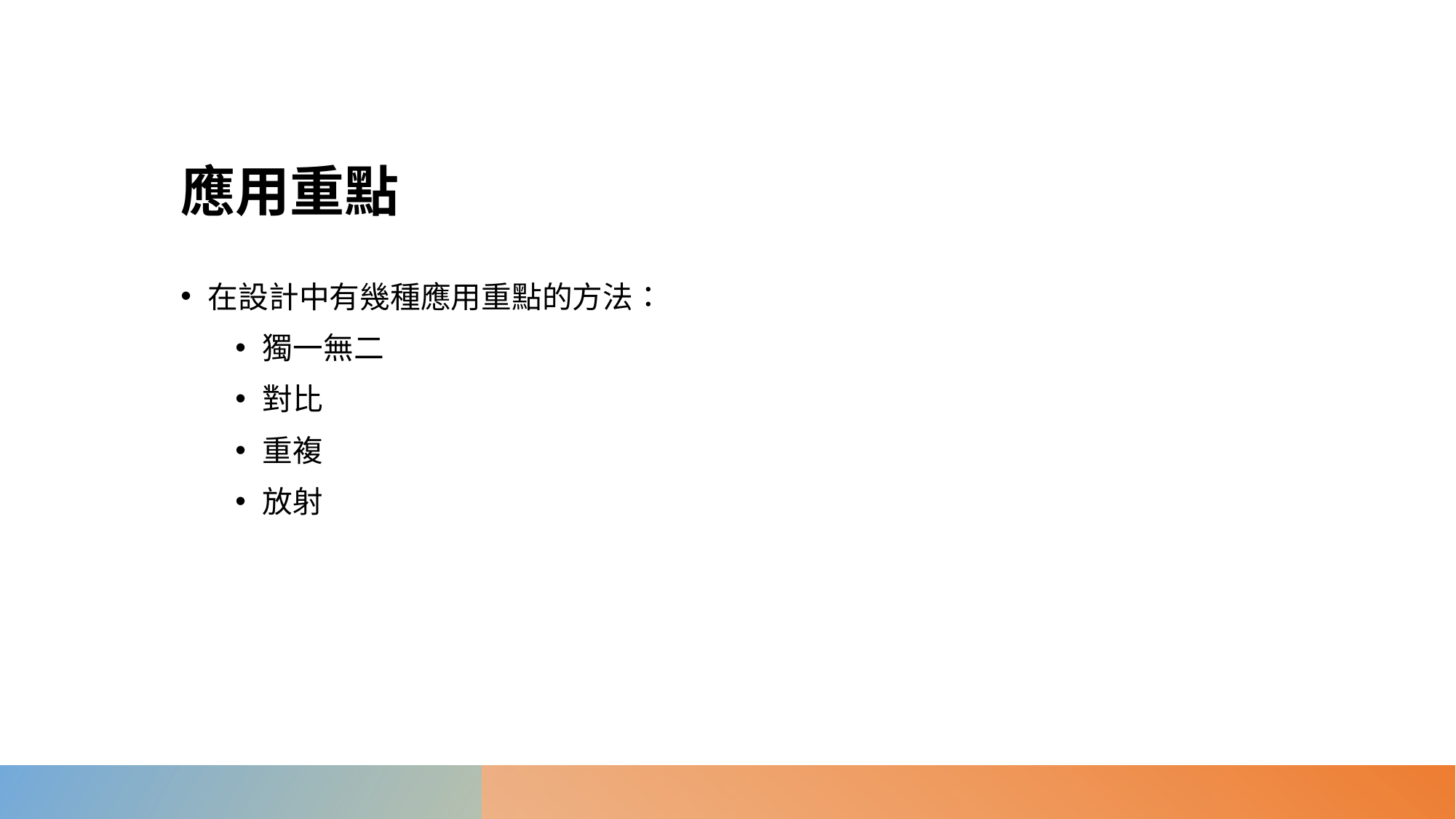

# 應用重點
在設計中有幾種應用重點的方法：
獨一無二
對比
重複
放射